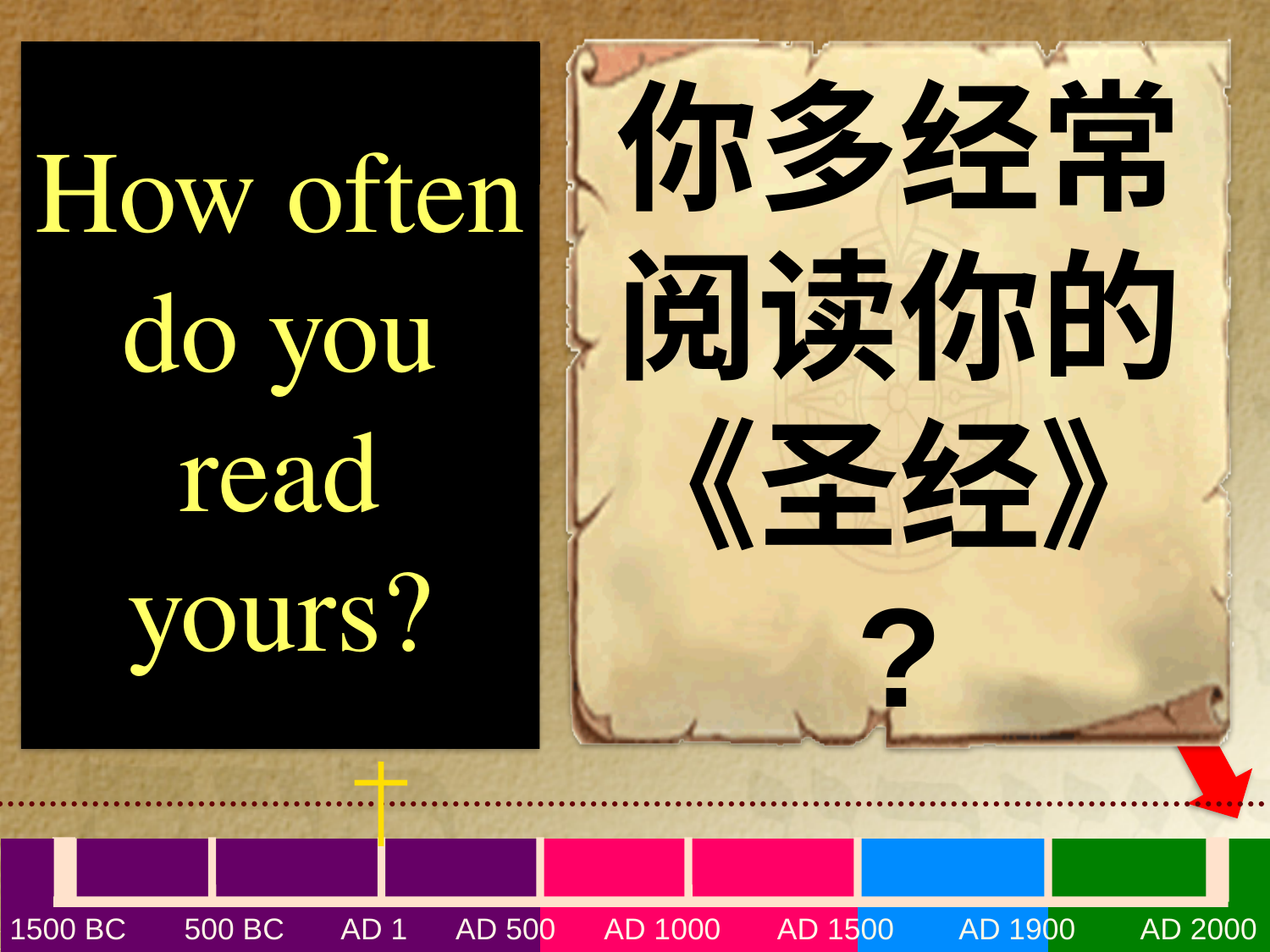

你多经常
阅读你的
《圣经》
?

How often do you read yours?

1500 BC       500 BC       AD 1      AD 500      AD 1000       AD 1500        AD 1900        AD 2000
1500 BC          500 BC         AD1         AD 500         AD 1000          AD 1500          AD 1900      AD 2000
1500 BC          500 BC         AD1         AD 500         AD 1000         AD 1500          AD 1900       AD 2000